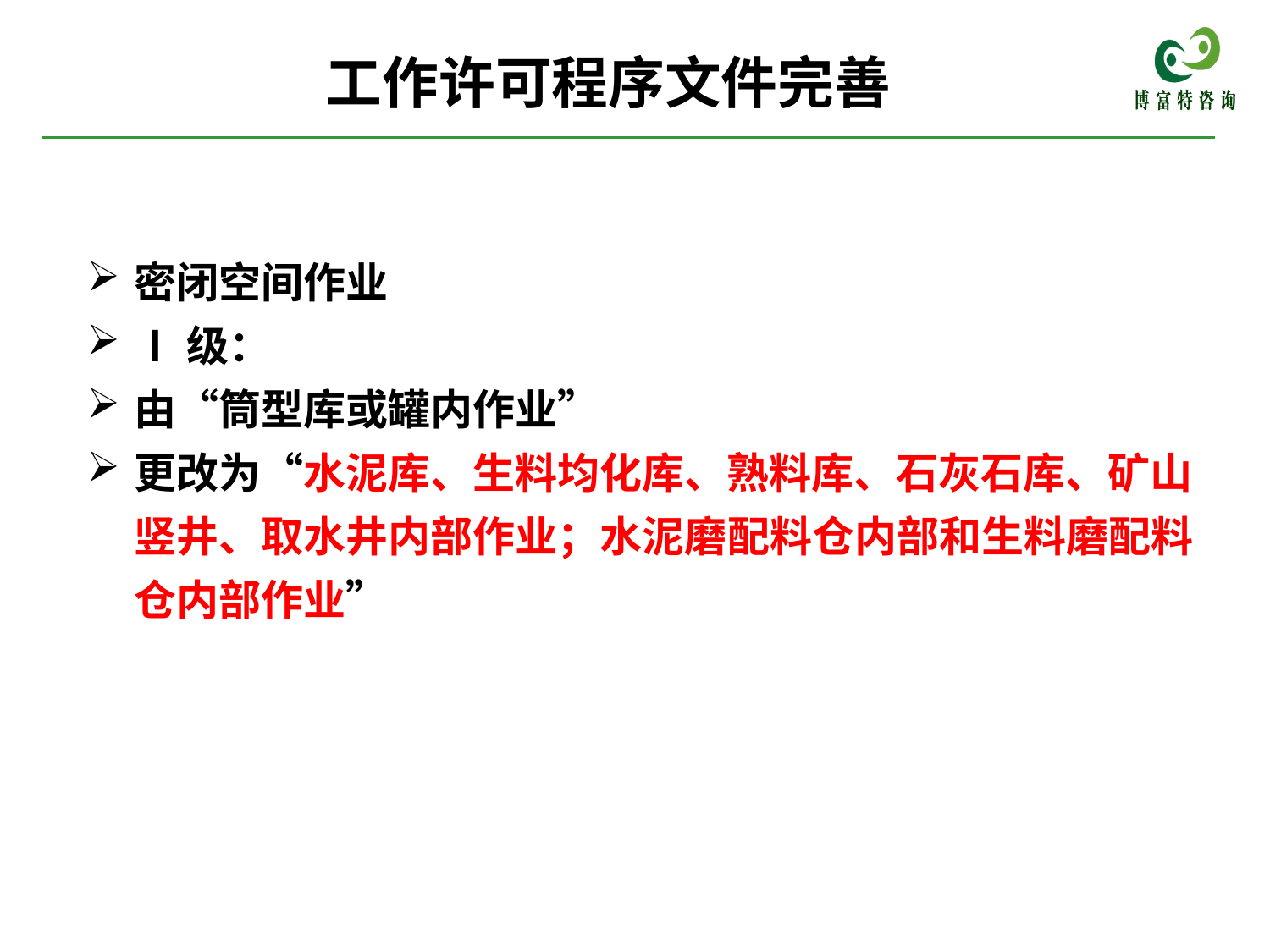

# 工作许可程序文件完善

密闭空间作业
Ⅰ级：
由“筒型库或罐内作业”
更改为“水泥库、生料均化库、熟料库、石灰石库、矿山竖井、取水井内部作业；水泥磨配料仓内部和生料磨配料仓内部作业”

6